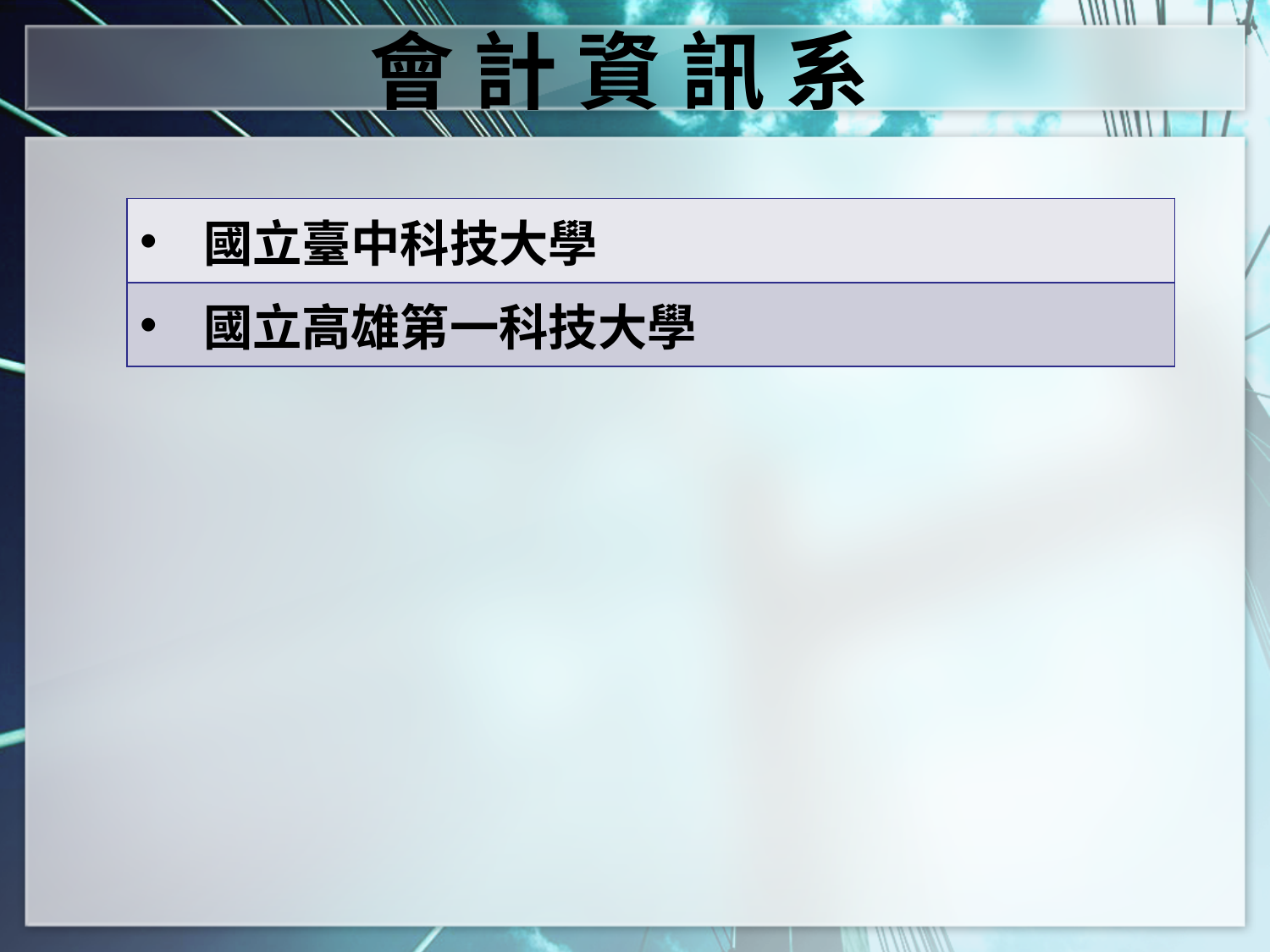

會 計 資 訊 系
| 國立臺中科技大學 |
| --- |
| 國立高雄第一科技大學 |